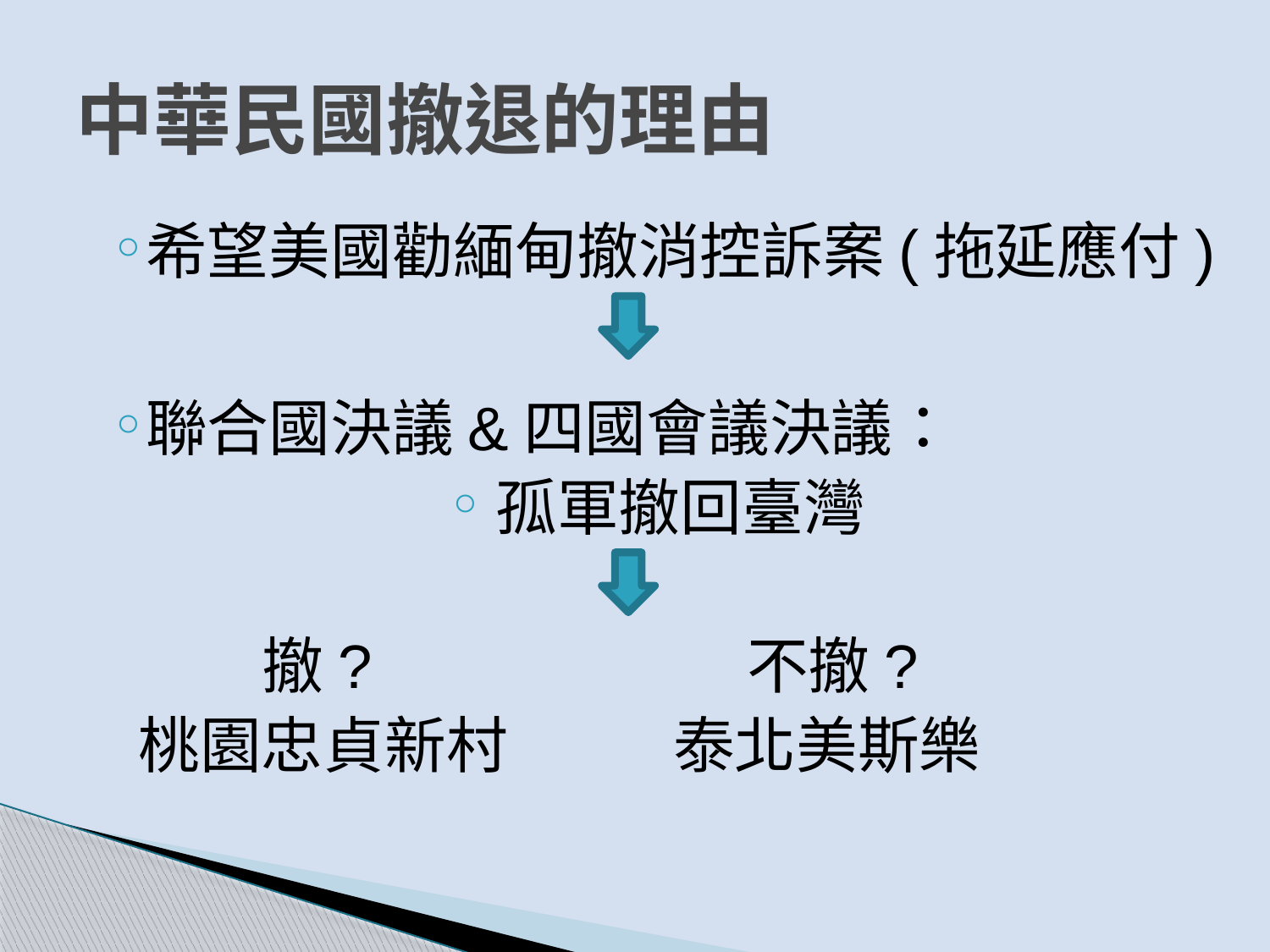

# 中華民國撤退的理由
希望美國勸緬甸撤消控訴案(拖延應付)

聯合國決議&四國會議決議：
孤軍撤回臺灣

          撤?                     不撤?
 桃園忠貞新村            泰北美斯樂